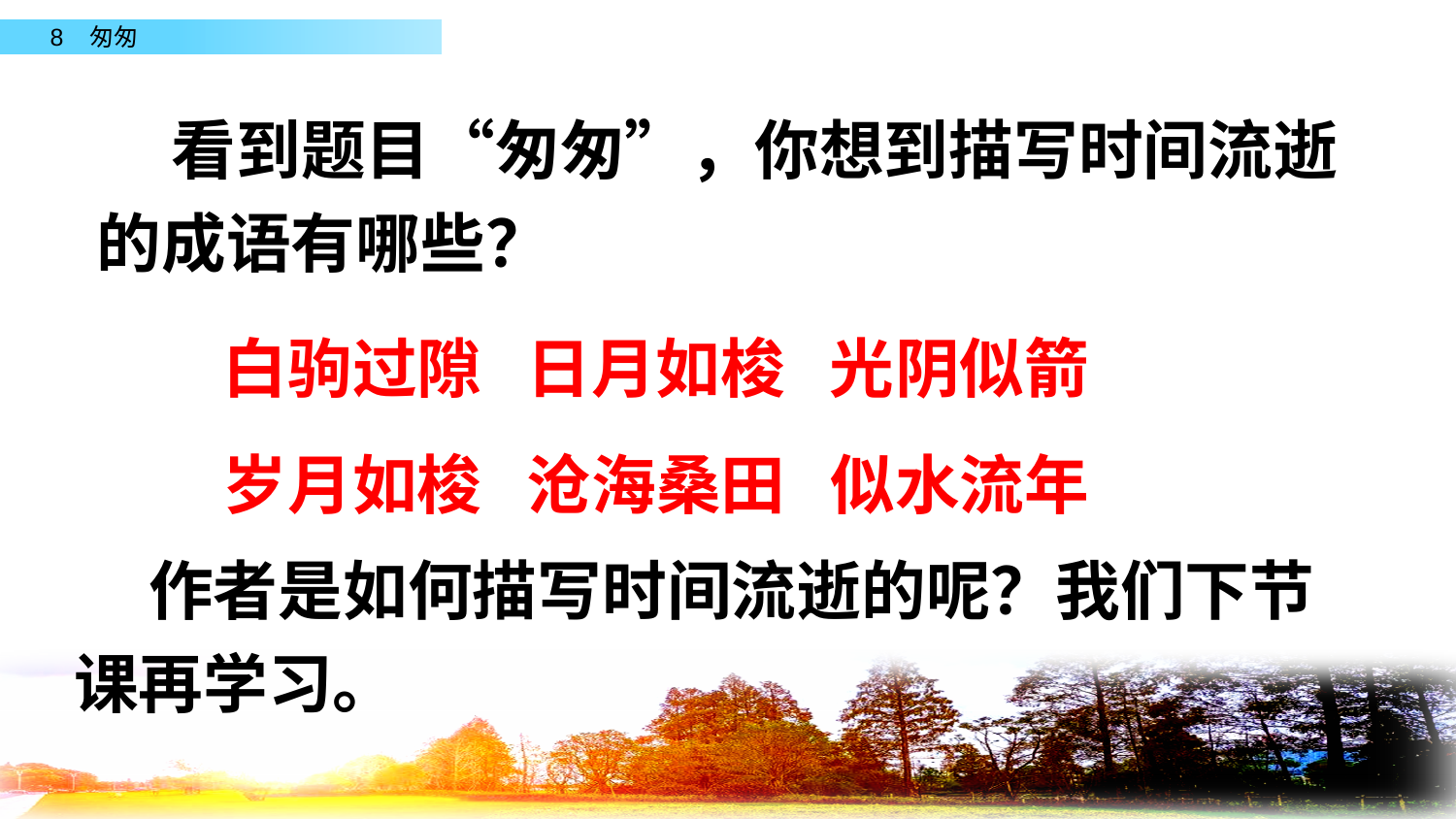

看到题目“匆匆”，你想到描写时间流逝的成语有哪些？
白驹过隙   日月如梭   光阴似箭
岁月如梭   沧海桑田   似水流年
    作者是如何描写时间流逝的呢？我们下节课再学习。